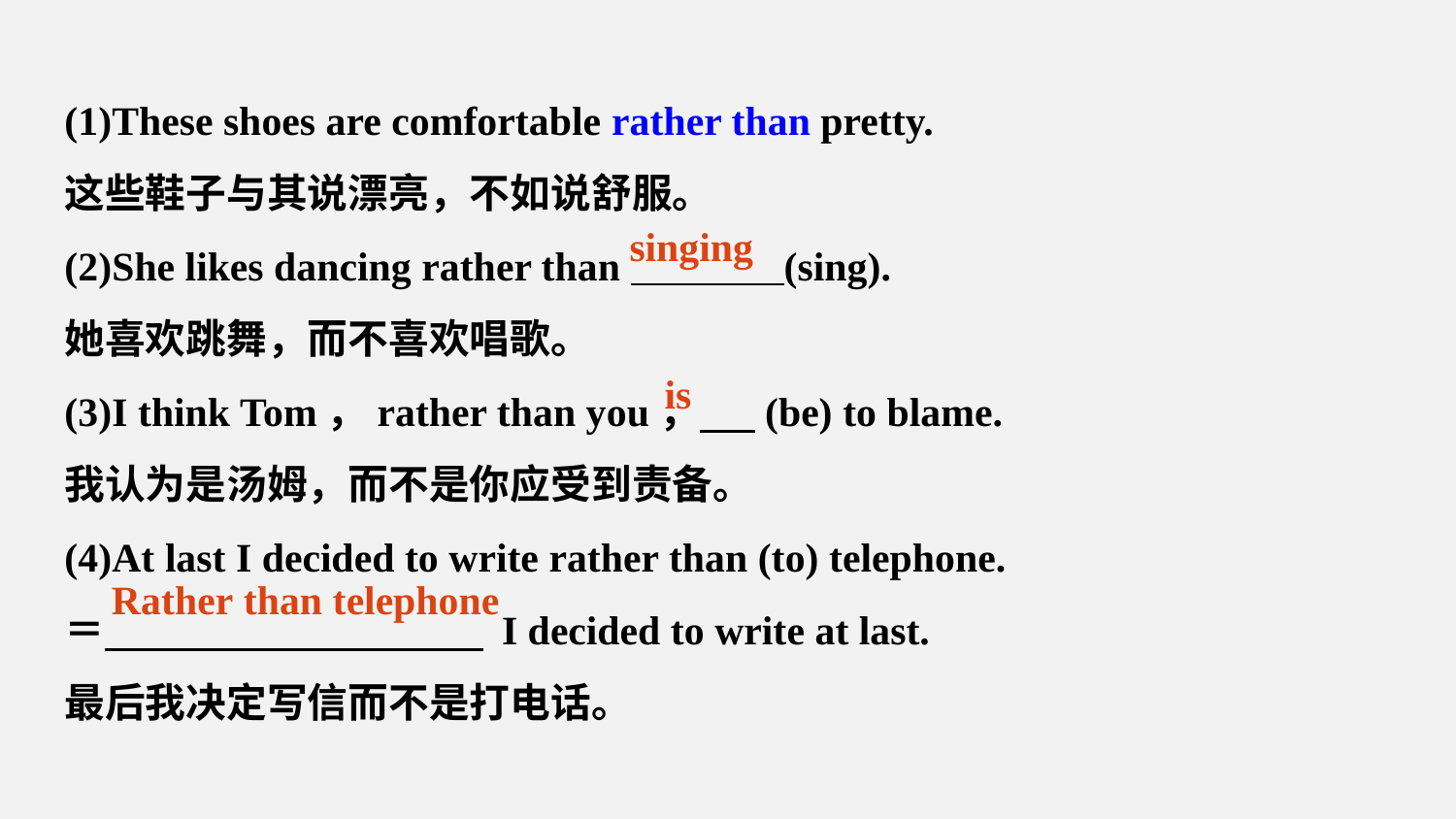

(1)These shoes are comfortable rather than pretty.
这些鞋子与其说漂亮，不如说舒服。
(2)She likes dancing rather than                (sing).
她喜欢跳舞，而不喜欢唱歌。
(3)I think Tom，rather than you，      (be) to blame.
我认为是汤姆，而不是你应受到责备。
(4)At last I decided to write rather than (to) telephone.
＝                                          I decided to write at last.
最后我决定写信而不是打电话。
singing
is
Rather than telephone